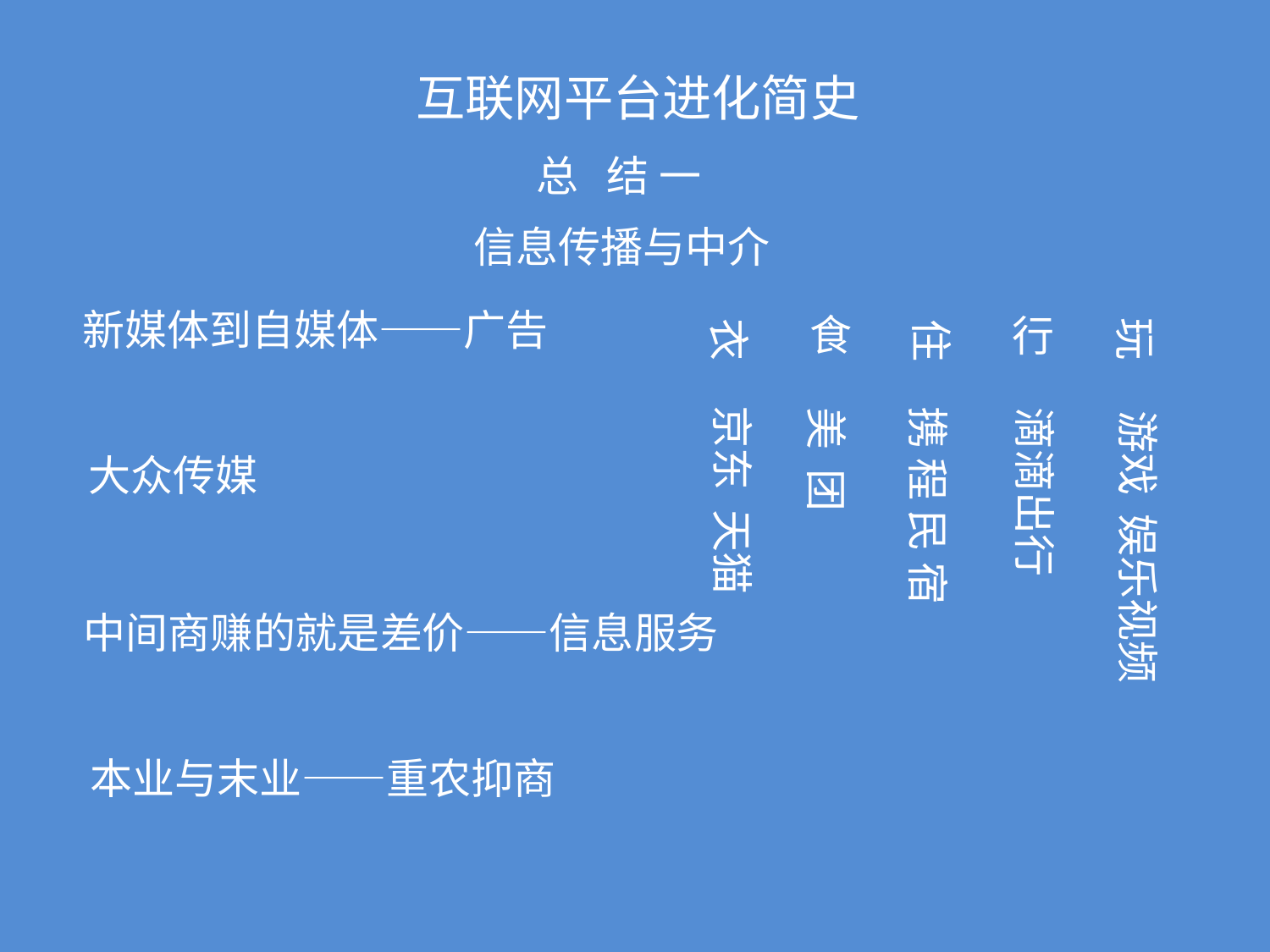

互联网平台进化简史
总   结 一
               信息传播与中介
新媒体到自媒体——广告
食
行
玩
衣
住
京东  天猫
携 程 民 宿
美  团
滴滴出行
游戏  娱乐视频

大众传媒
中间商赚的就是差价——信息服务
本业与末业——重农抑商